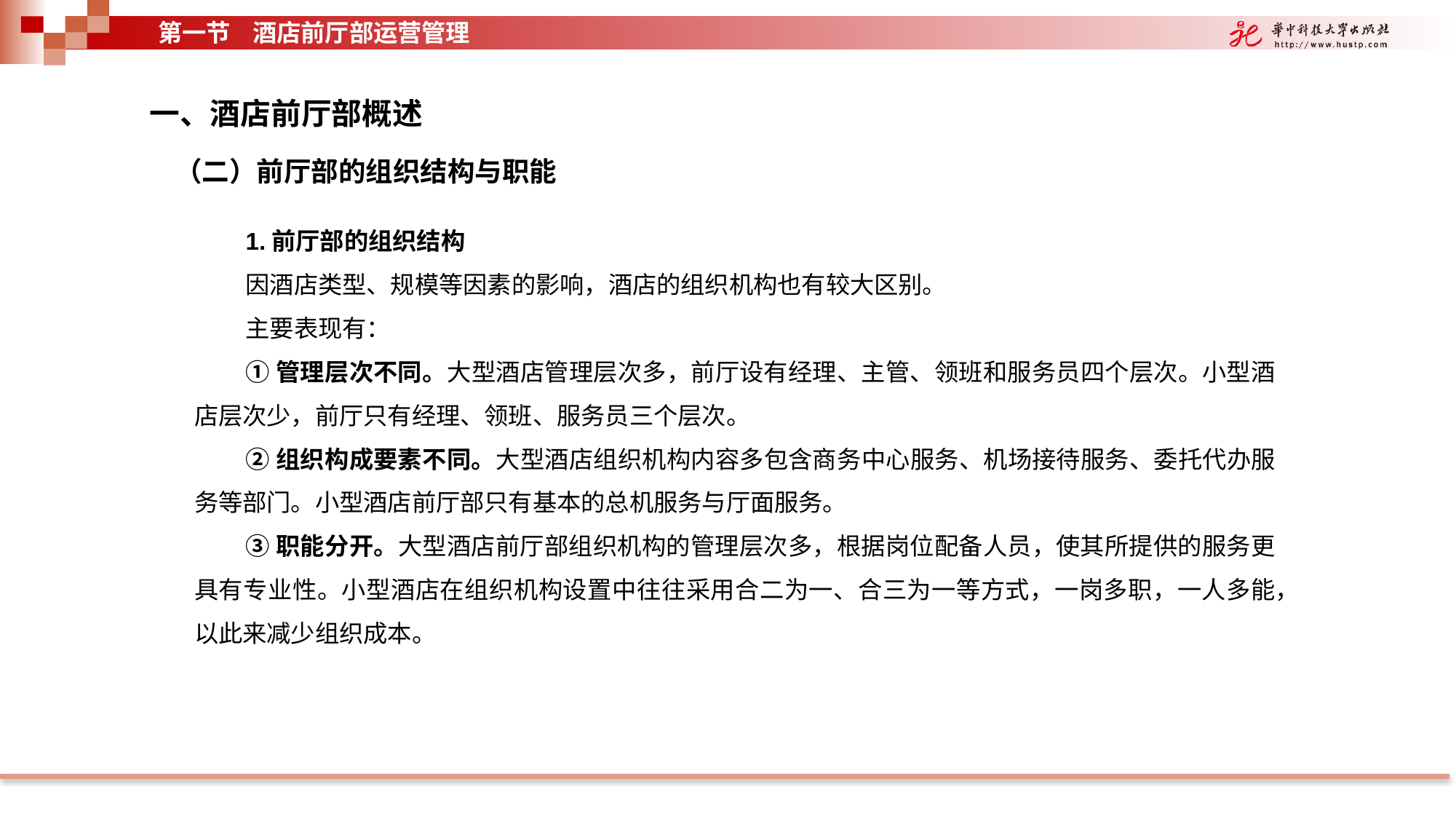

第一节    酒店前厅部运营管理
一、酒店前厅部概述
（二）前厅部的组织结构与职能
1.前厅部的组织结构
因酒店类型、规模等因素的影响，酒店的组织机构也有较大区别。
主要表现有：
①管理层次不同。大型酒店管理层次多，前厅设有经理、主管、领班和服务员四个层次。小型酒店层次少，前厅只有经理、领班、服务员三个层次。
②组织构成要素不同。大型酒店组织机构内容多包含商务中心服务、机场接待服务、委托代办服务等部门。小型酒店前厅部只有基本的总机服务与厅面服务。
③职能分开。大型酒店前厅部组织机构的管理层次多，根据岗位配备人员，使其所提供的服务更具有专业性。小型酒店在组织机构设置中往往采用合二为一、合三为一等方式，一岗多职，一人多能，以此来减少组织成本。